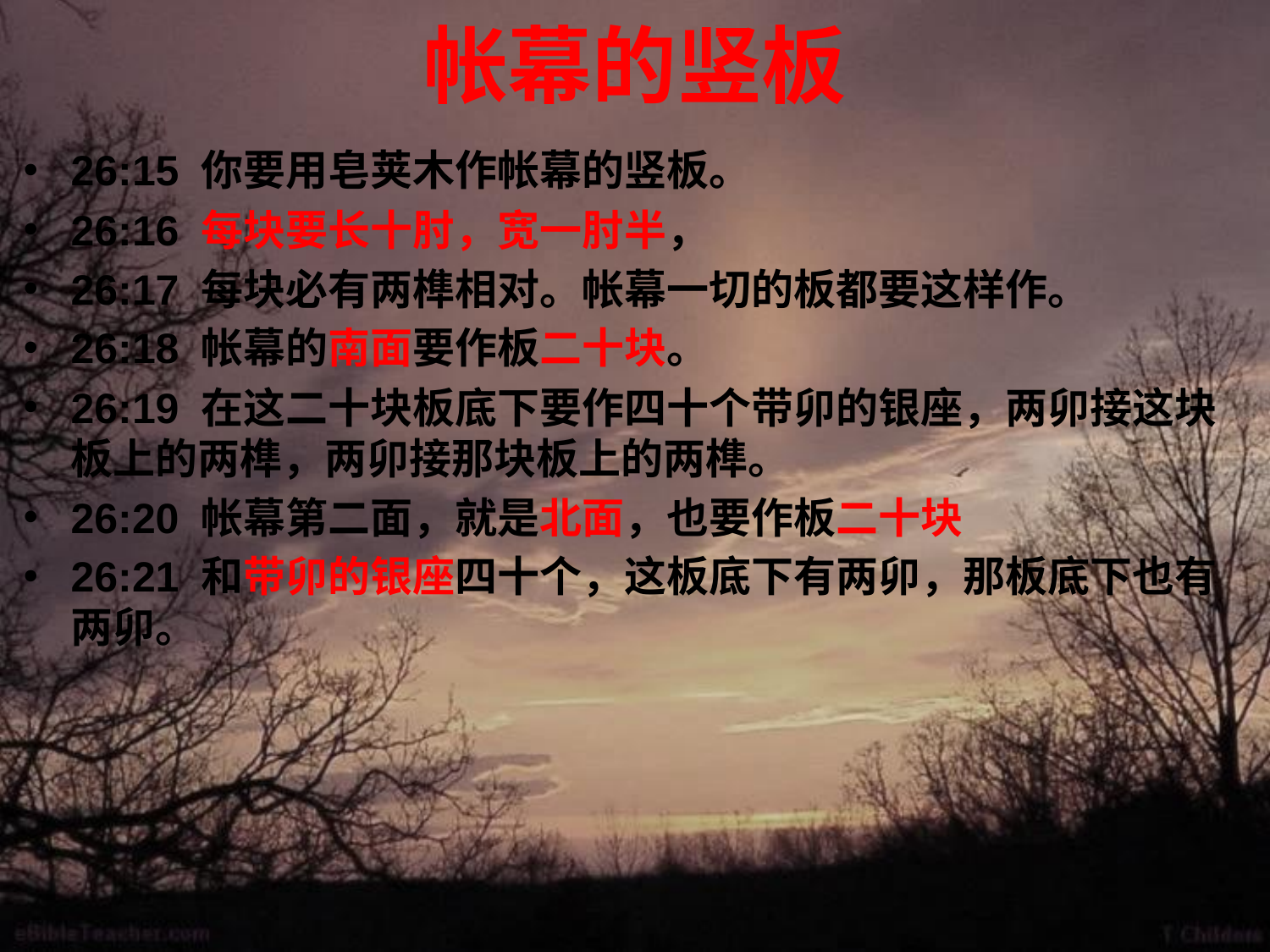

# 帐幕的竖板
26:15 你要用皂荚木作帐幕的竖板。
26:16 每块要长十肘，宽一肘半，
26:17 每块必有两榫相对。帐幕一切的板都要这样作。
26:18 帐幕的南面要作板二十块。
26:19 在这二十块板底下要作四十个带卯的银座，两卯接这块板上的两榫，两卯接那块板上的两榫。
26:20 帐幕第二面，就是北面，也要作板二十块
26:21 和带卯的银座四十个，这板底下有两卯，那板底下也有两卯。